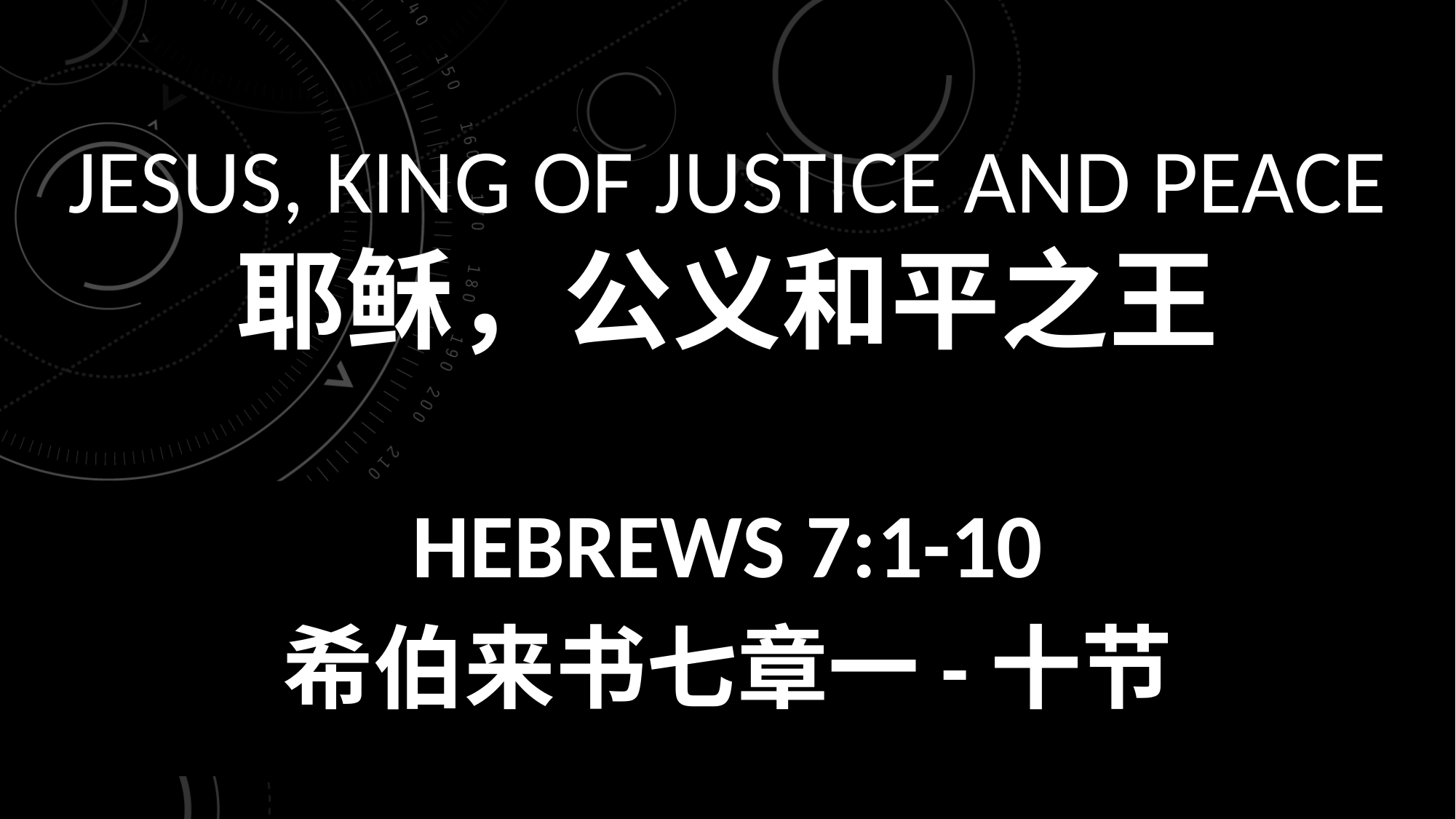

# JESUS, KING OF JUSTICE AND PEACE 耶稣，公义和平之王
HEBREWS 7:1-10
希伯来书七章一-十节